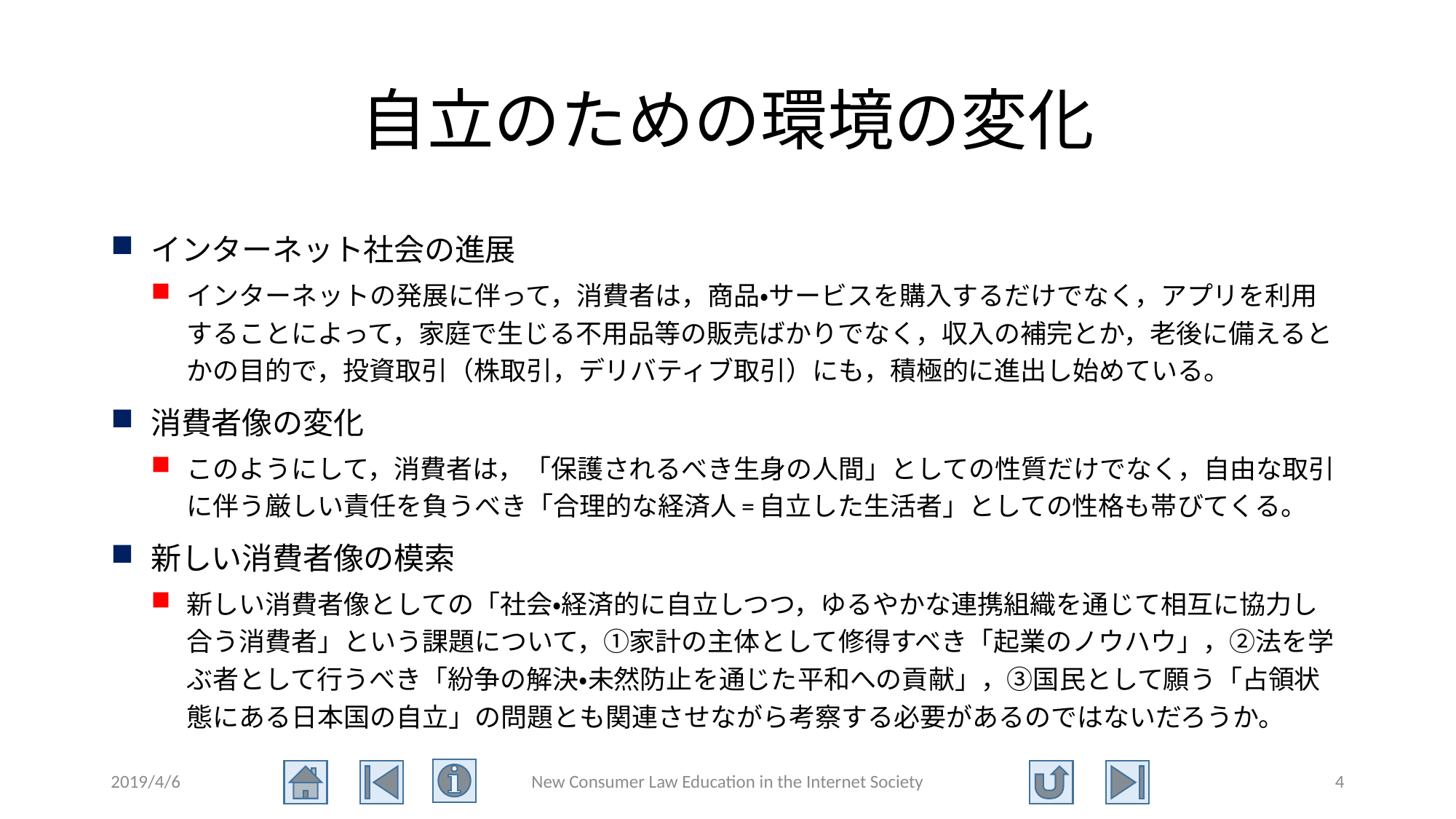

# 自立のための環境の変化
インターネット社会の進展
インターネットの発展に伴って，消費者は，商品・サービスを購入するだけでなく，アプリを利用することによって，家庭で生じる不用品等の販売ばかりでなく，収入の補完とか，老後に備えるとかの目的で，投資取引（株取引，デリバティブ取引）にも，積極的に進出し始めている。
消費者像の変化
このようにして，消費者は，「保護されるべき生身の人間」としての性質だけでなく，自由な取引に伴う厳しい責任を負うべき「合理的な経済人=自立した生活者」としての性格も帯びてくる。
新しい消費者像の模索
新しい消費者像としての「社会・経済的に自立しつつ，ゆるやかな連携組織を通じて相互に協力し合う消費者」という課題について，①家計の主体として修得すべき「起業のノウハウ」，②法を学ぶ者として行うべき「紛争の解決・未然防止を通じた平和への貢献」，③国民として願う「占領状態にある日本国の自立」の問題とも関連させながら考察する必要があるのではないだろうか。
2019/4/6
New Consumer Law Education in the Internet Society
4